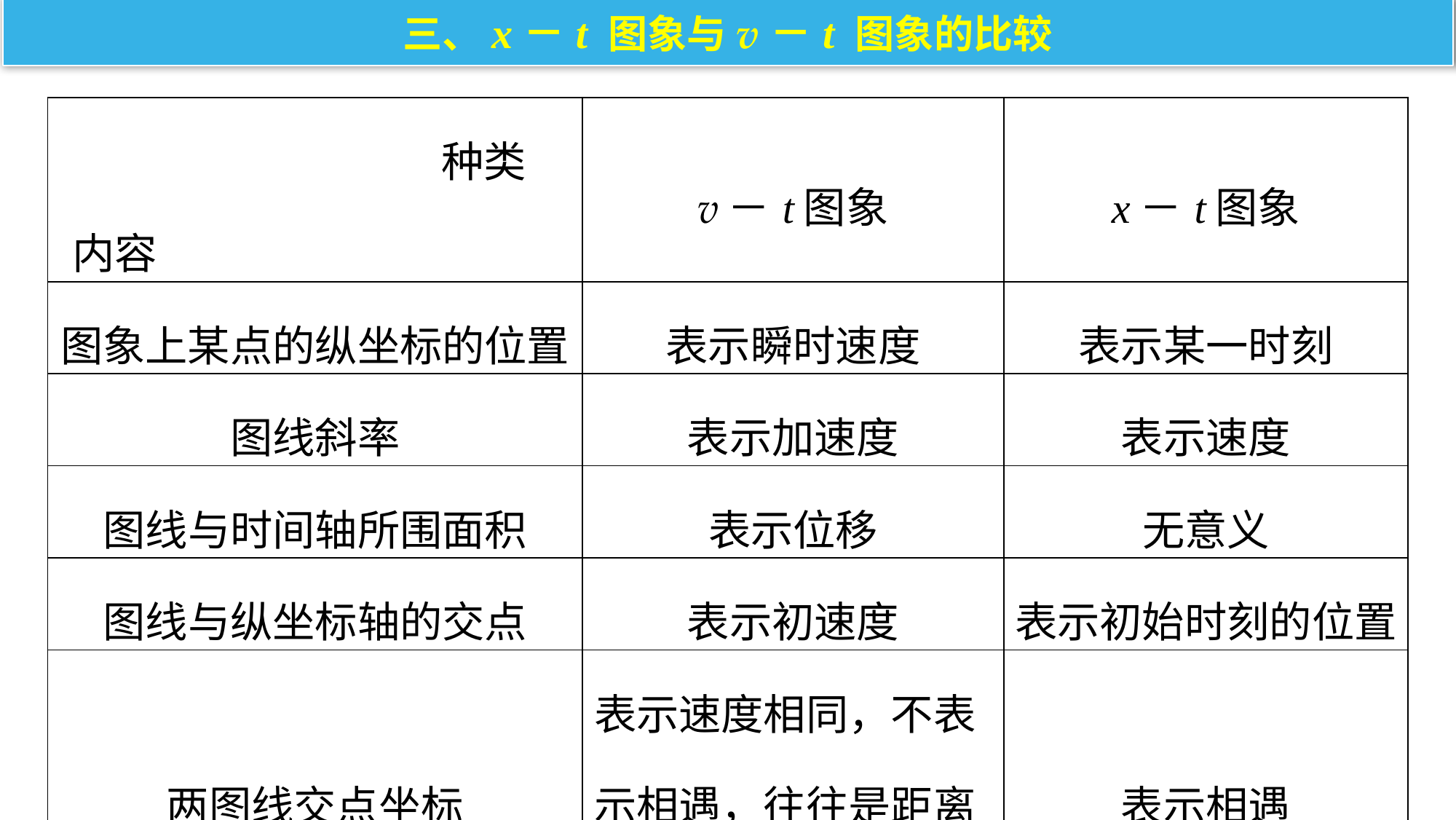

三、x－t 图象与v－t 图象的比较
| 种类 内容 | v－t图象 | x－t图象 |
| --- | --- | --- |
| 图象上某点的纵坐标的位置 | 表示瞬时速度 | 表示某一时刻 |
| 图线斜率 | 表示加速度 | 表示速度 |
| 图线与时间轴所围面积 | 表示位移 | 无意义 |
| 图线与纵坐标轴的交点 | 表示初速度 | 表示初始时刻的位置 |
| 两图线交点坐标 | 表示速度相同，不表示相遇，往往是距离最大或最小的临界点 | 表示相遇 |